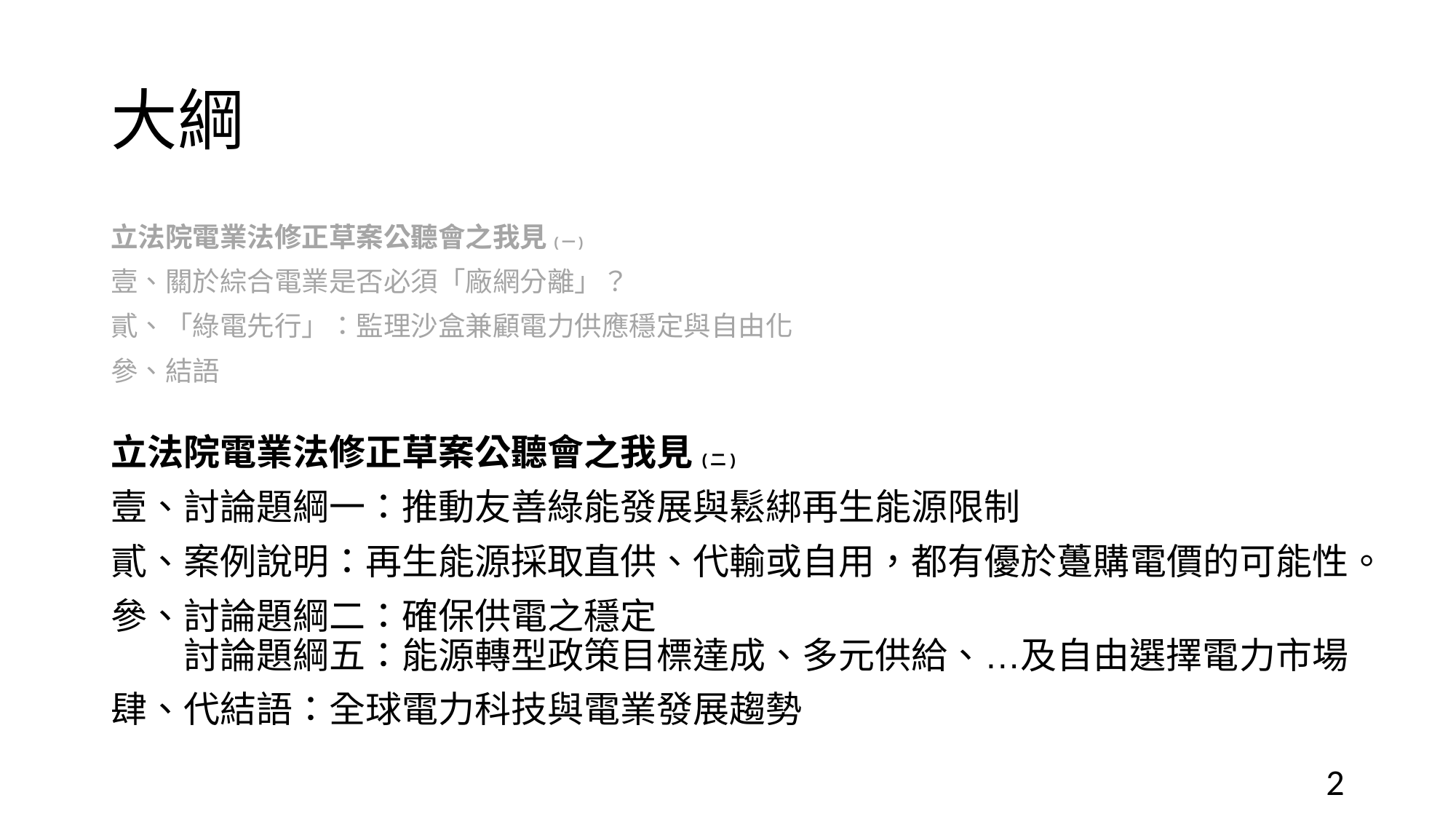

# 大綱
立法院電業法修正草案公聽會之我見(一)
壹、關於綜合電業是否必須「廠網分離」？
貳、「綠電先行」：監理沙盒兼顧電力供應穩定與自由化
參、結語

立法院電業法修正草案公聽會之我見(二)
壹、討論題綱一：推動友善綠能發展與鬆綁再生能源限制
貳、案例說明：再生能源採取直供、代輸或自用，都有優於躉購電價的可能性。
參、討論題綱二：確保供電之穩定
　　討論題綱五：能源轉型政策目標達成、多元供給、…及自由選擇電力市場
肆、代結語：全球電力科技與電業發展趨勢

2